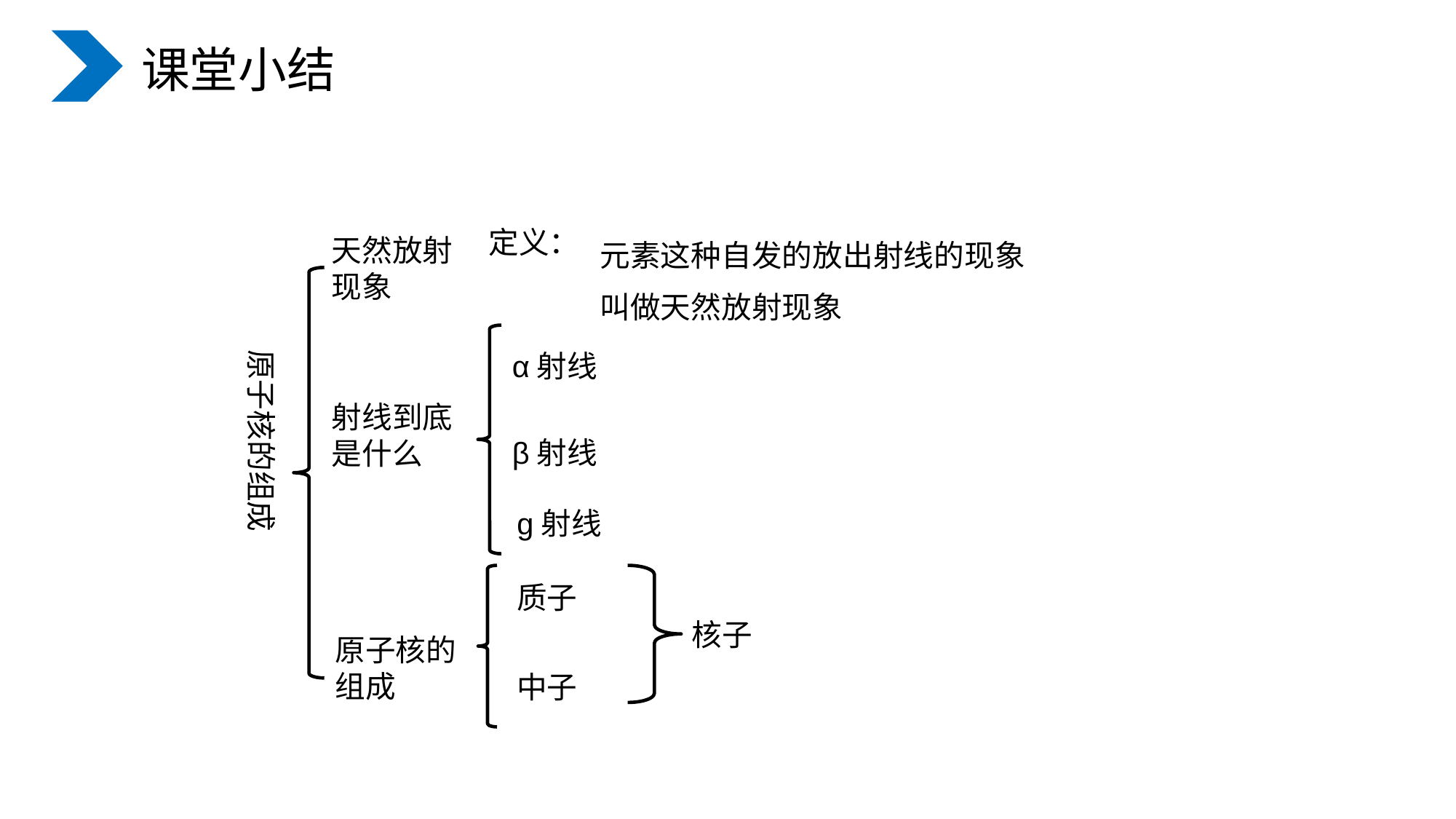

课堂小结
原子核的组成
定义：
天然放射现象
元素这种自发的放出射线的现象
叫做天然放射现象

α射线
射线到底是什么
β射线
g射线

质子
核子
原子核的组成
中子